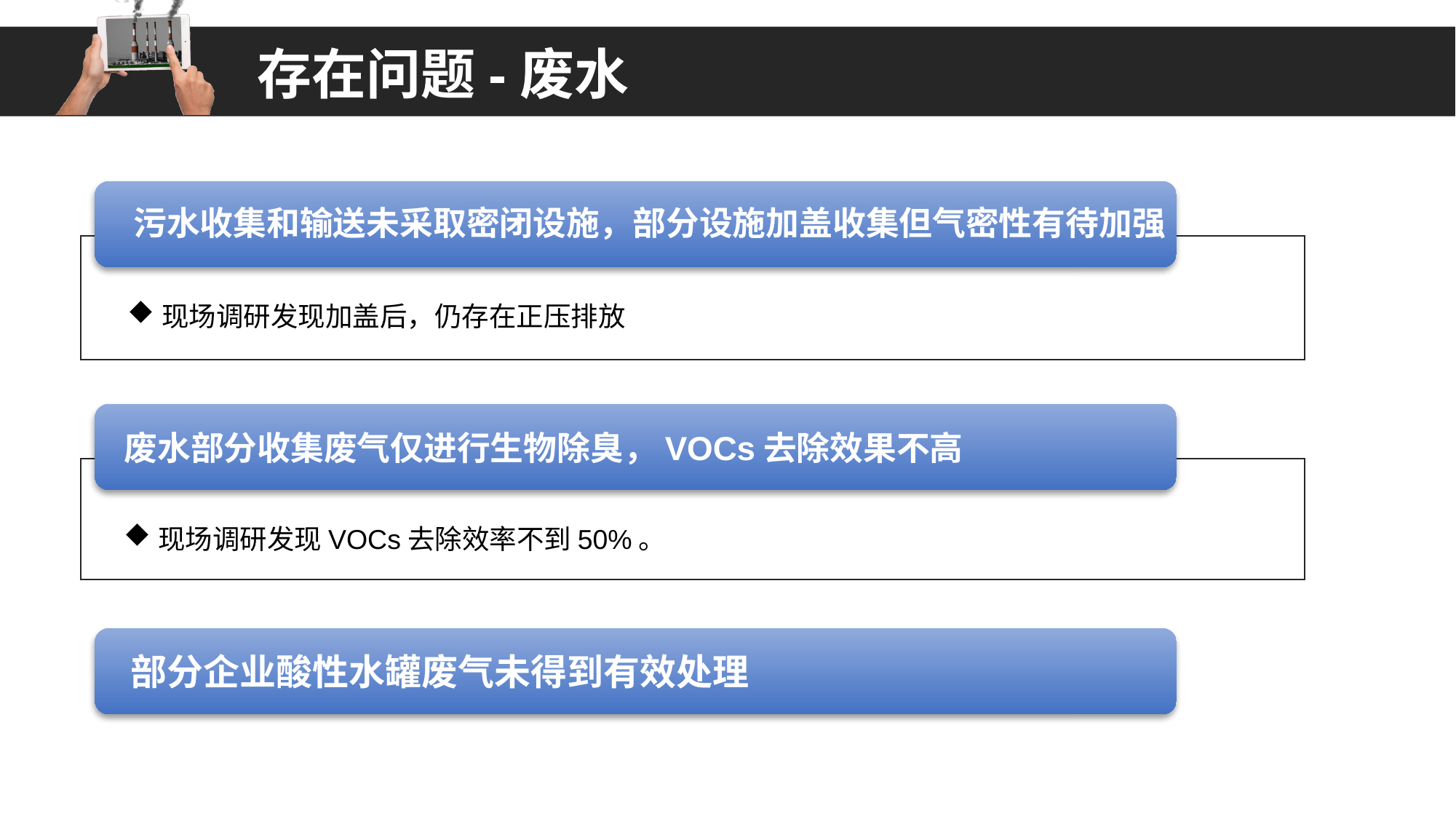

存在问题-废水

污水收集和输送未采取密闭设施，部分设施加盖收集但气密性有待加强

现场调研发现加盖后，仍存在正压排放

废水部分收集废气仅进行生物除臭，VOCs去除效果不高

现场调研发现VOCs去除效率不到50%。

部分企业酸性水罐废气未得到有效处理